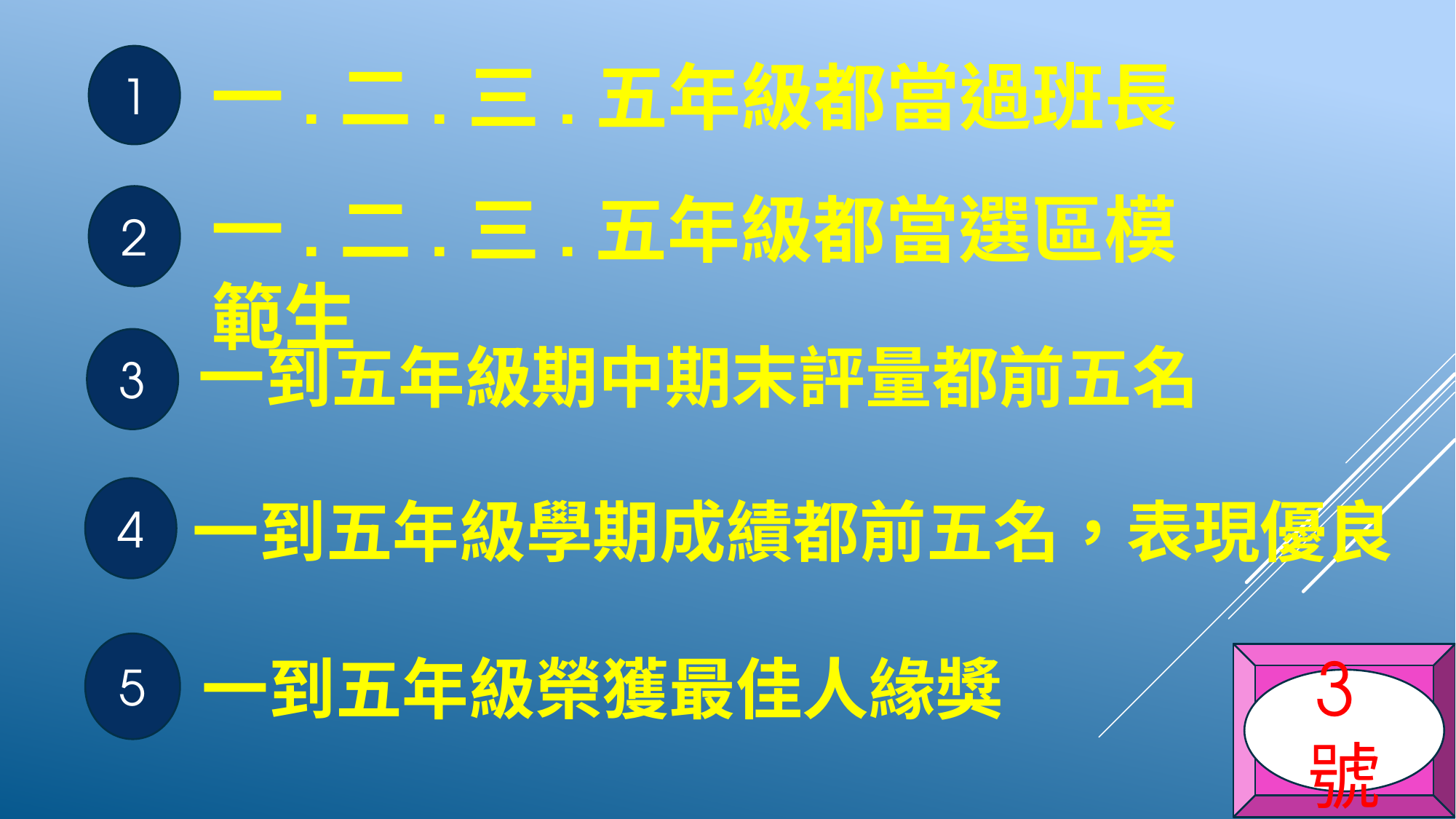

一.二.三.五年級都當過班長
1
一.二.三.五年級都當選區模範生
2
3
一到五年級期中期末評量都前五名
4
一到五年級學期成績都前五名，表現優良
5
一到五年級榮獲最佳人緣獎